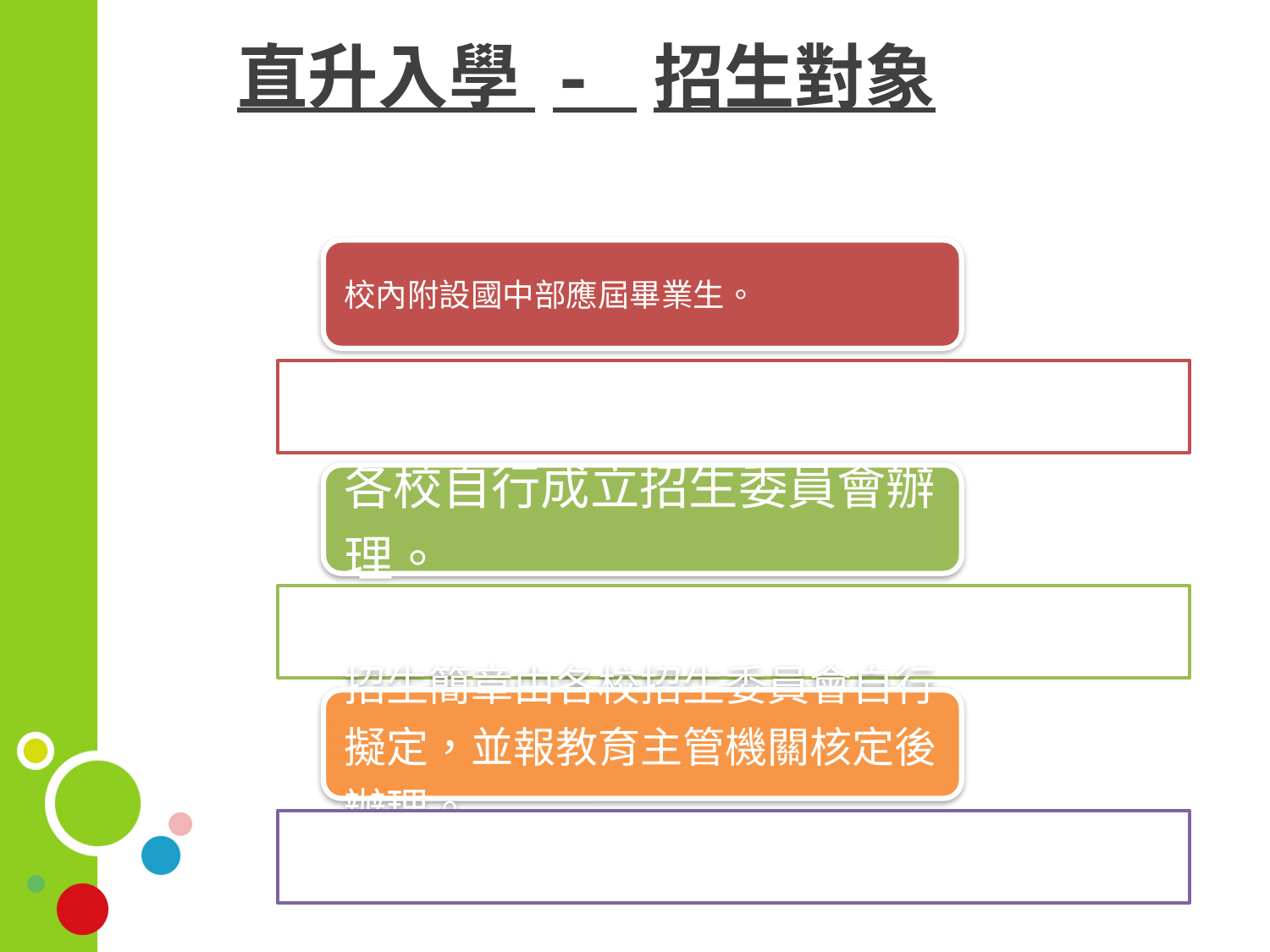

# 直升入學 - 招生對象
各校自行成立招生委員會辦理。
招生簡章由各校招生委員會自行擬定，並報教育主管機關核定後辦理。
校內附設國中部應屆畢業生。